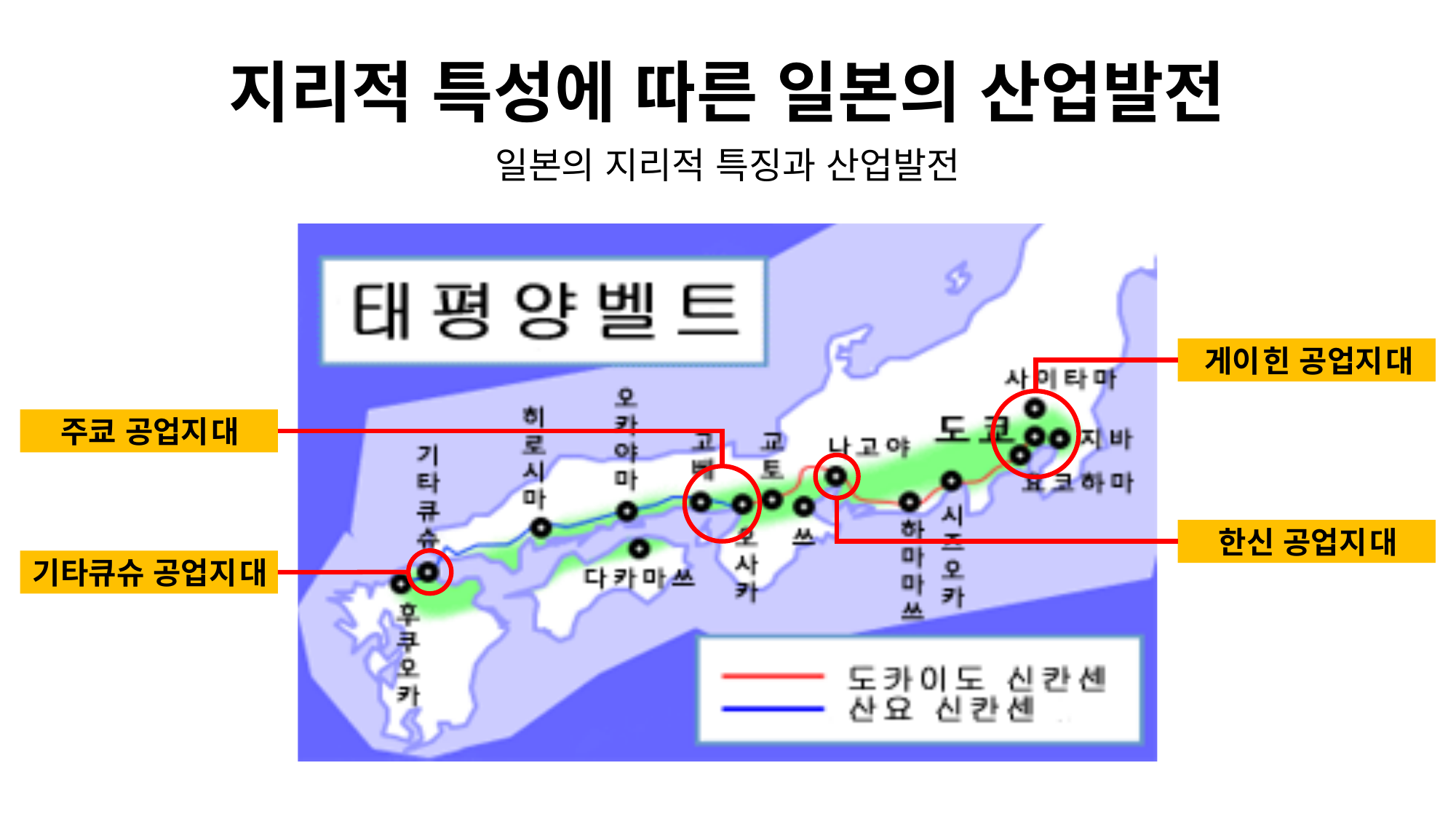

지리적 특성에 따른 일본의 산업발전
일본의 지리적 특징과 산업발전

게이힌 공업지대

주쿄 공업지대

한신 공업지대

기타큐슈 공업지대